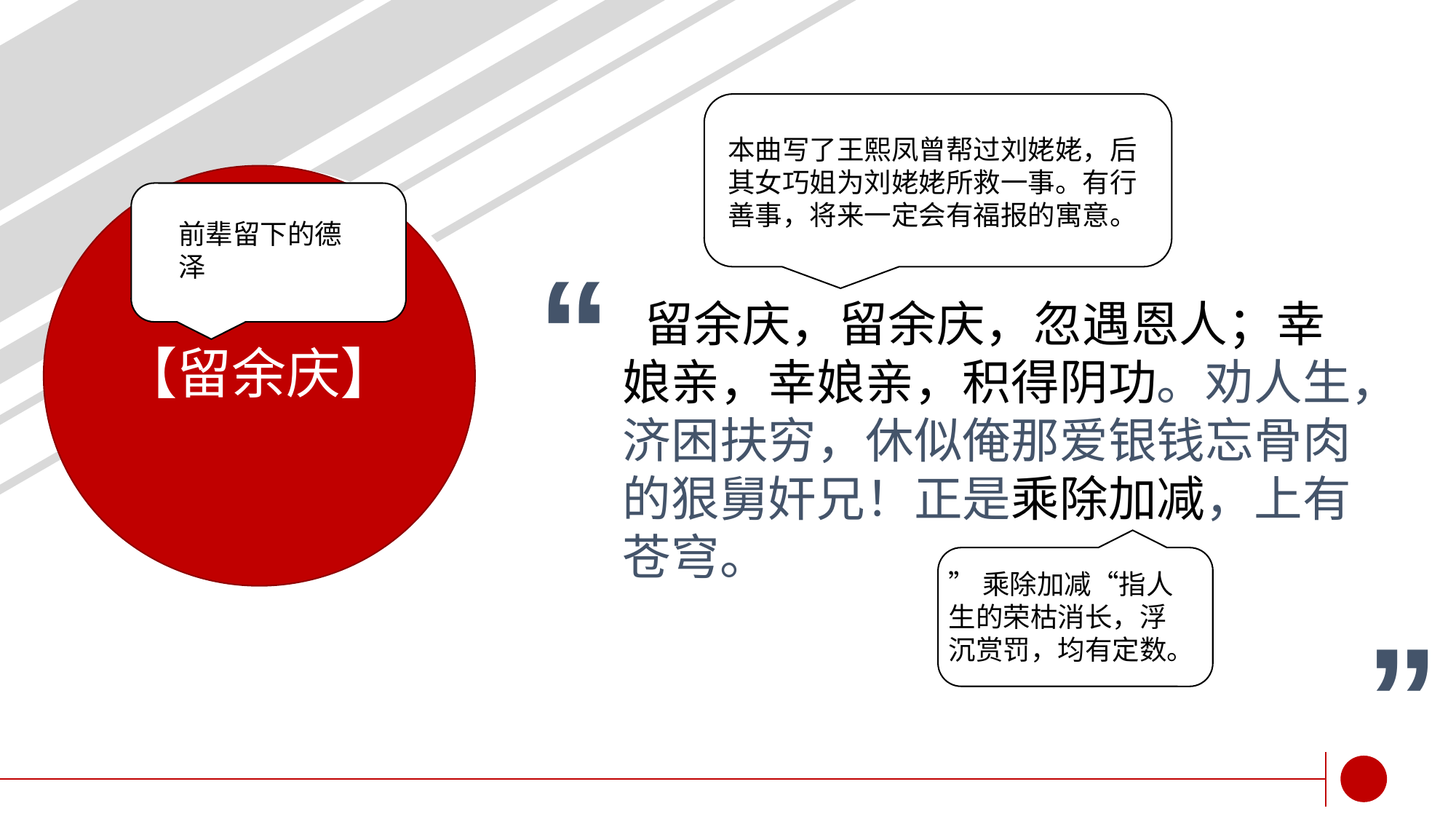

yi
本曲写了王熙凤曾帮过刘姥姥，后其女巧姐为刘姥姥所救一事。有行善事，将来一定会有福报的寓意。
【留余庆】
yi
前辈留下的德泽
# 留余庆，留余庆，忽遇恩人；幸娘亲，幸娘亲，积得阴功。劝人生，济困扶穷，休似俺那爱银钱忘骨肉的狠舅奸兄！正是乘除加减，上有苍穹。
yi
”乘除加减“指人生的荣枯消长，浮沉赏罚，均有定数。